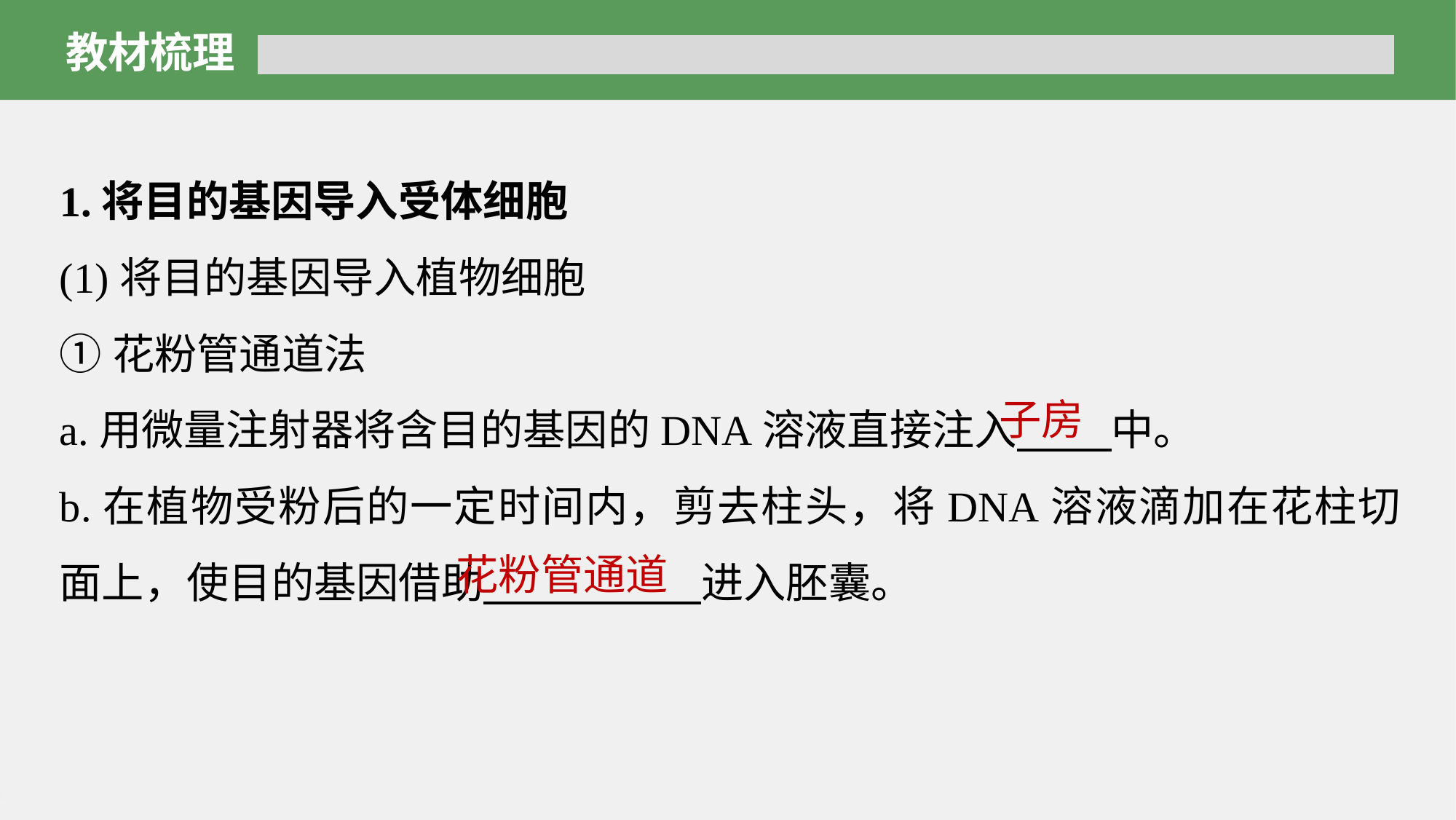

教材梳理

1.将目的基因导入受体细胞
(1)将目的基因导入植物细胞
①花粉管通道法
a.用微量注射器将含目的基因的DNA溶液直接注入          中。
b.在植物受粉后的一定时间内，剪去柱头，将DNA溶液滴加在花柱切面上，使目的基因借助                       进入胚囊。
子房
花粉管通道